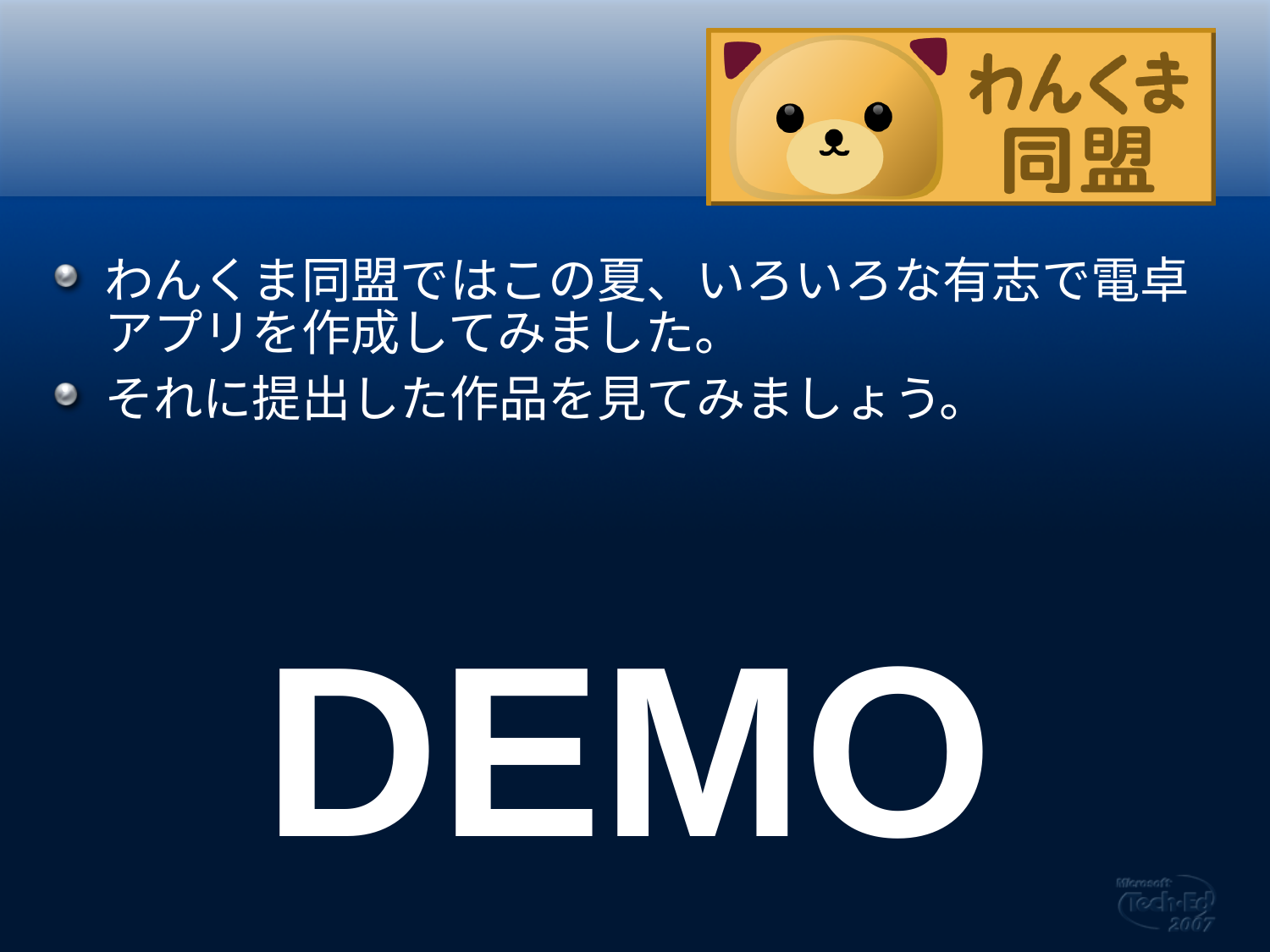

わんくま同盟ではこの夏、いろいろな有志で電卓アプリを作成してみました。
それに提出した作品を見てみましょう。
DEMO